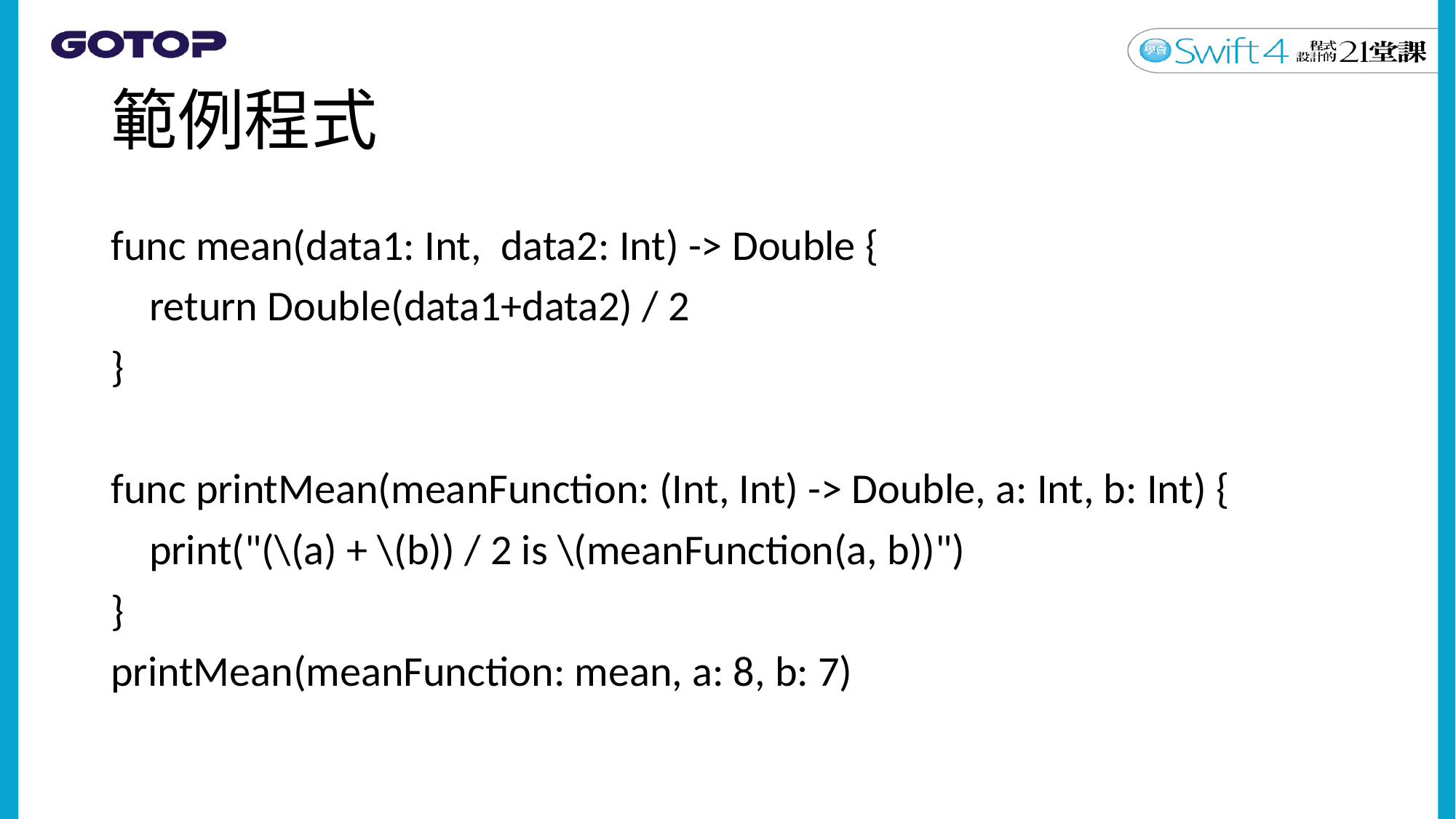

# 範例程式
func mean(data1: Int,  data2: Int) -> Double {
    return Double(data1+data2) / 2
}

func printMean(meanFunction: (Int, Int) -> Double, a: Int, b: Int) {
    print("(\(a) + \(b)) / 2 is \(meanFunction(a, b))")
}
printMean(meanFunction: mean, a: 8, b: 7)